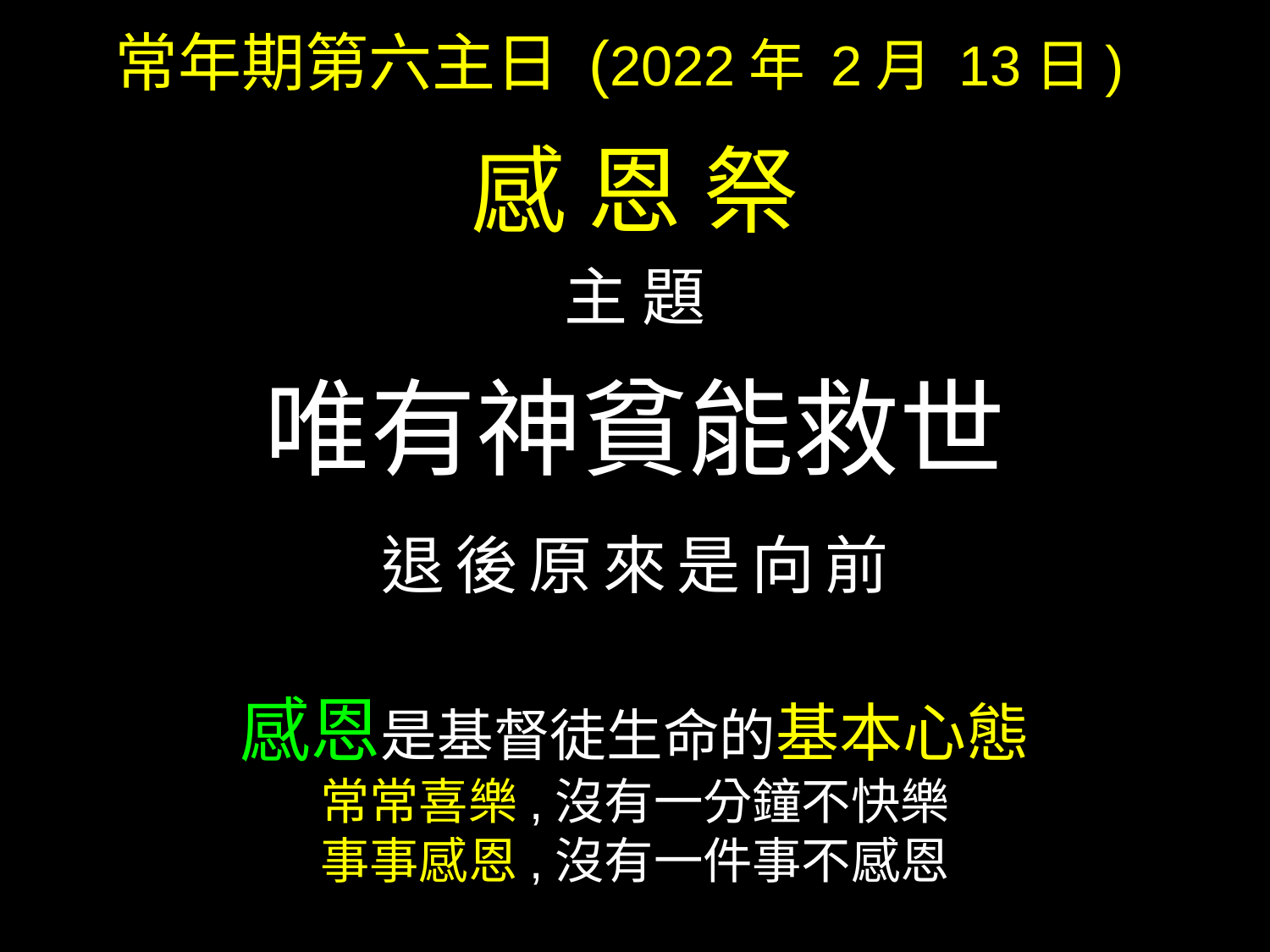

常年期第六主日 (2022年 2月 13日)
感 恩 祭

主 題
唯有神貧能救世
退後原來是向前
感恩是基督徒生命的基本心態
常常喜樂,沒有一分鐘不快樂
事事感恩,沒有一件事不感恩